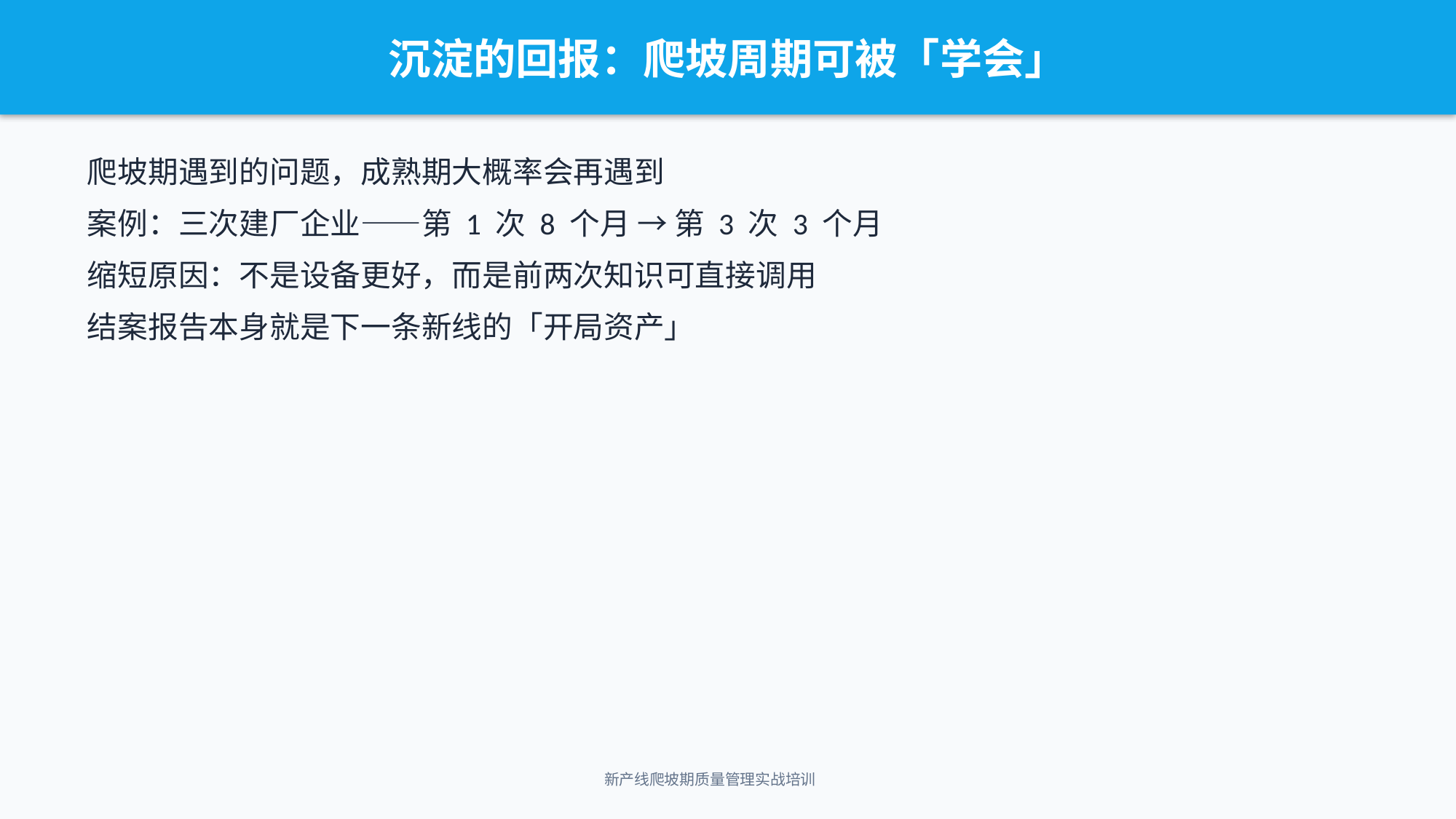

沉淀的回报：爬坡周期可被「学会」
爬坡期遇到的问题，成熟期大概率会再遇到
案例：三次建厂企业——第 1 次 8 个月 → 第 3 次 3 个月
缩短原因：不是设备更好，而是前两次知识可直接调用
结案报告本身就是下一条新线的「开局资产」
新产线爬坡期质量管理实战培训